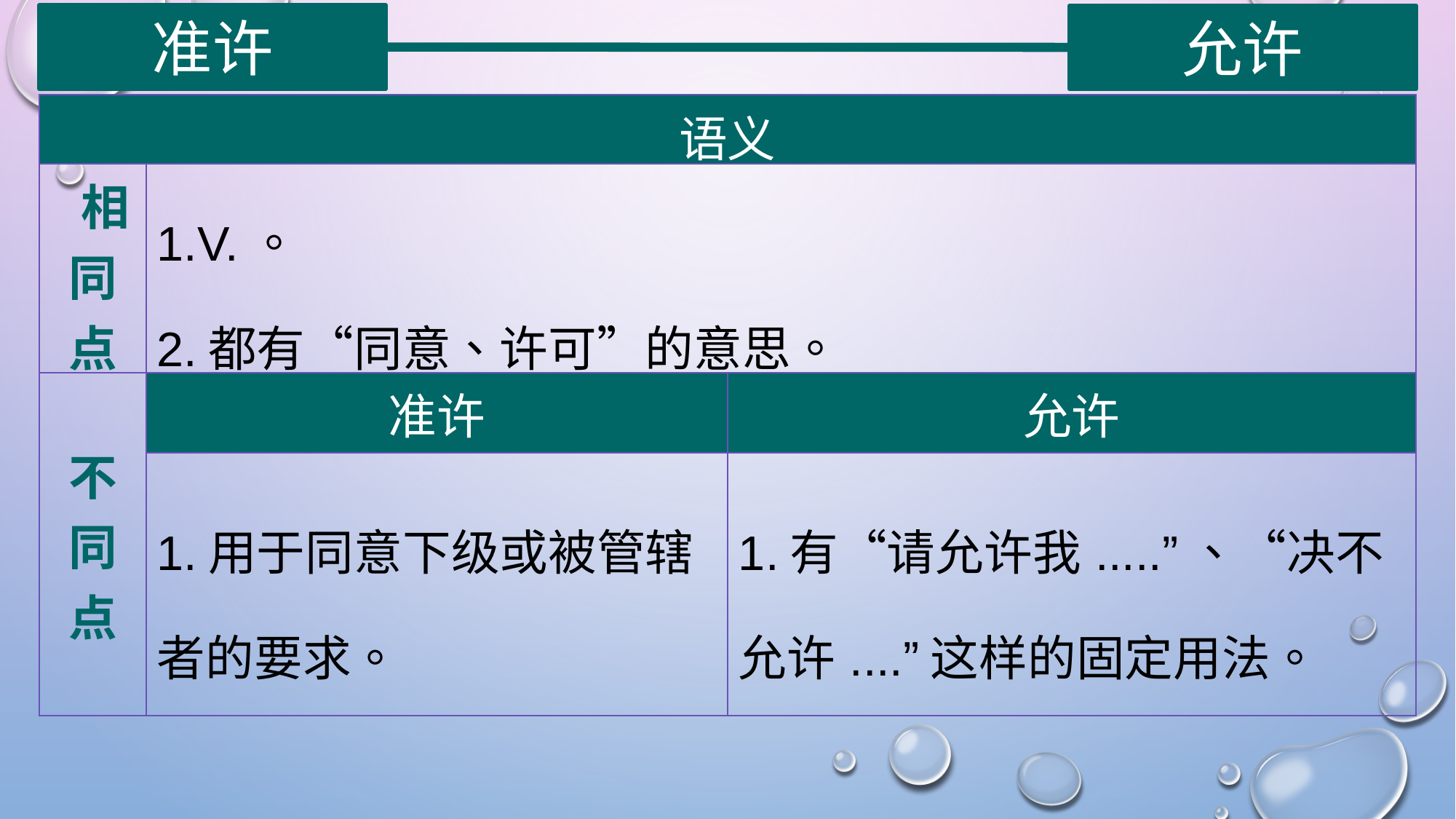

准许
允许
| 语义 |  |  |
| --- | --- | --- |
| 相同点 | 1.V.。 2.都有“同意、许可”的意思。 |  |
| 不同点 | 准许 | 允许 |
|  | 1.用于同意下级或被管辖者的要求。 | 1.有“请允许我.....”、“决不允许....”这样的固定用法。 |
|  |
| --- |